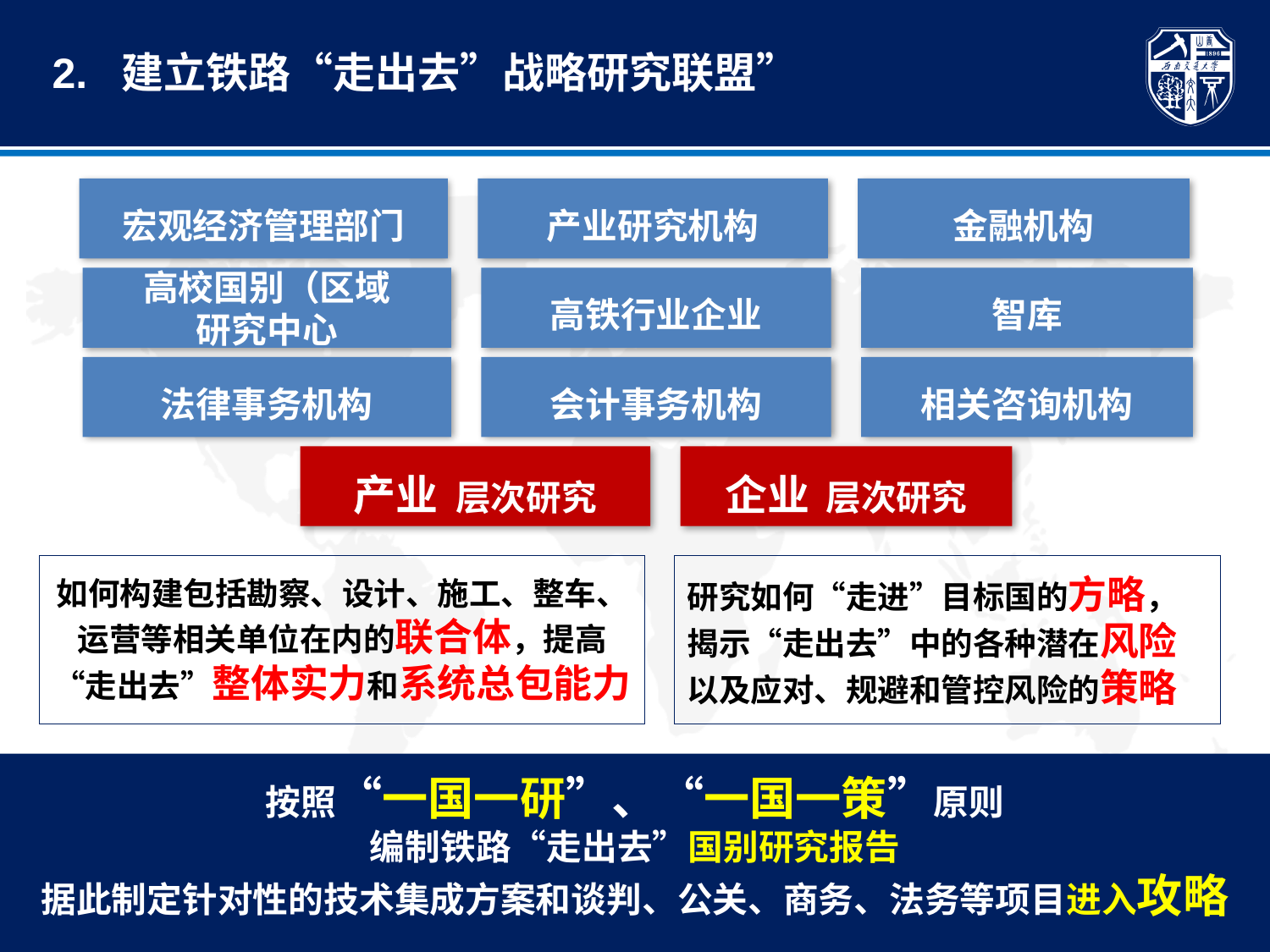

2.  建立铁路“走出去”战略研究联盟”
宏观经济管理部门
产业研究机构
金融机构
高校国别（区域
研究中心
高铁行业企业
智库
法律事务机构
会计事务机构
相关咨询机构
产业  层次研究
企业  层次研究
如何构建包括勘察、设计、施工、整车、运营等相关单位在内的联合体，提高“走出去”整体实力和系统总包能力
研究如何“走进”目标国的方略，揭示“走出去”中的各种潜在风险以及应对、规避和管控风险的策略

按照“一国一研”、“一国一策”原则
编制铁路“走出去”国别研究报告
据此制定针对性的技术集成方案和谈判、公关、商务、法务等项目进入攻略